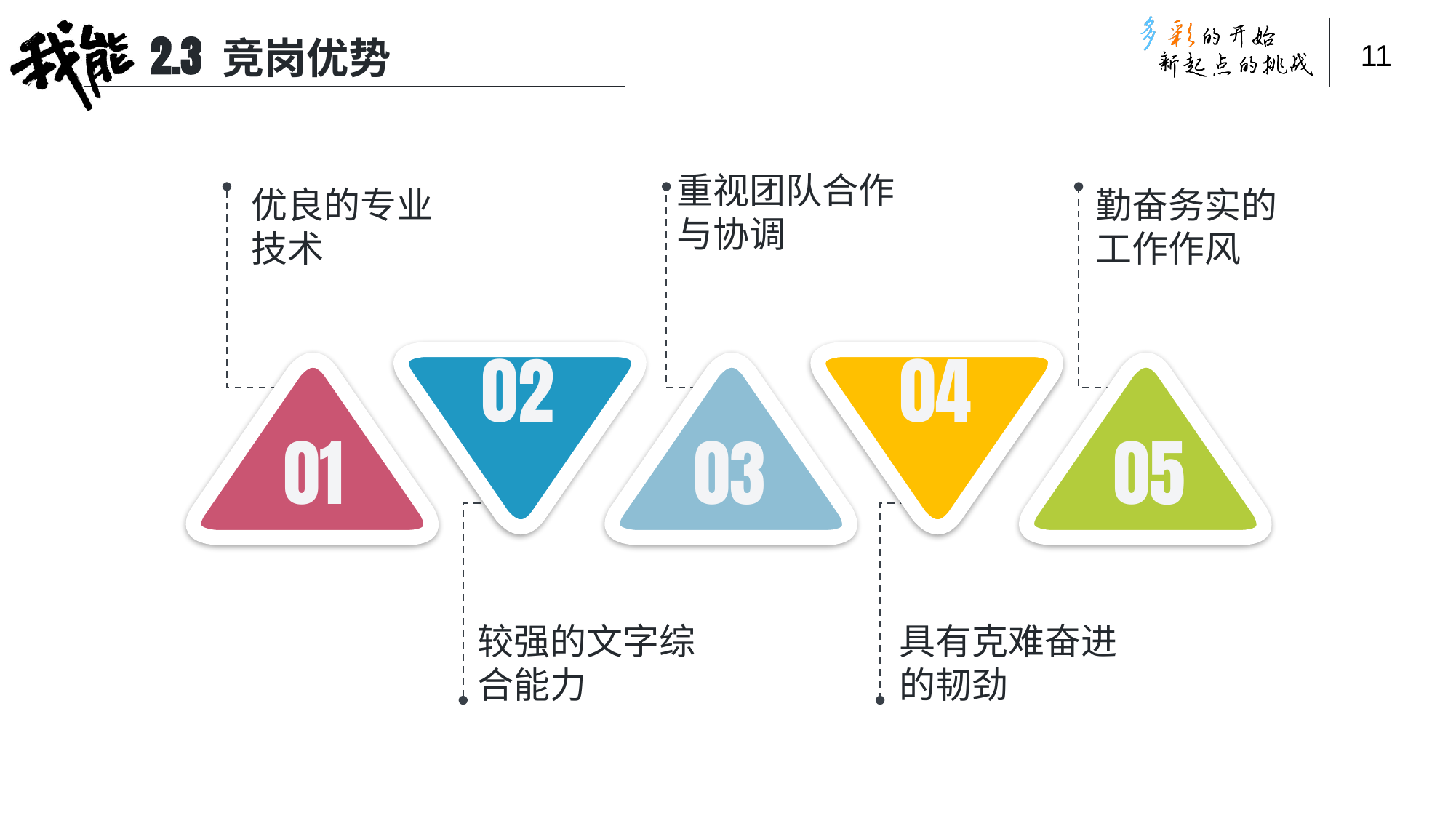

2.3 竞岗优势
重视团队合作与协调
优良的专业技术
勤奋务实的工作作风

02

04

01

03

05

较强的文字综合能力
具有克难奋进的韧劲